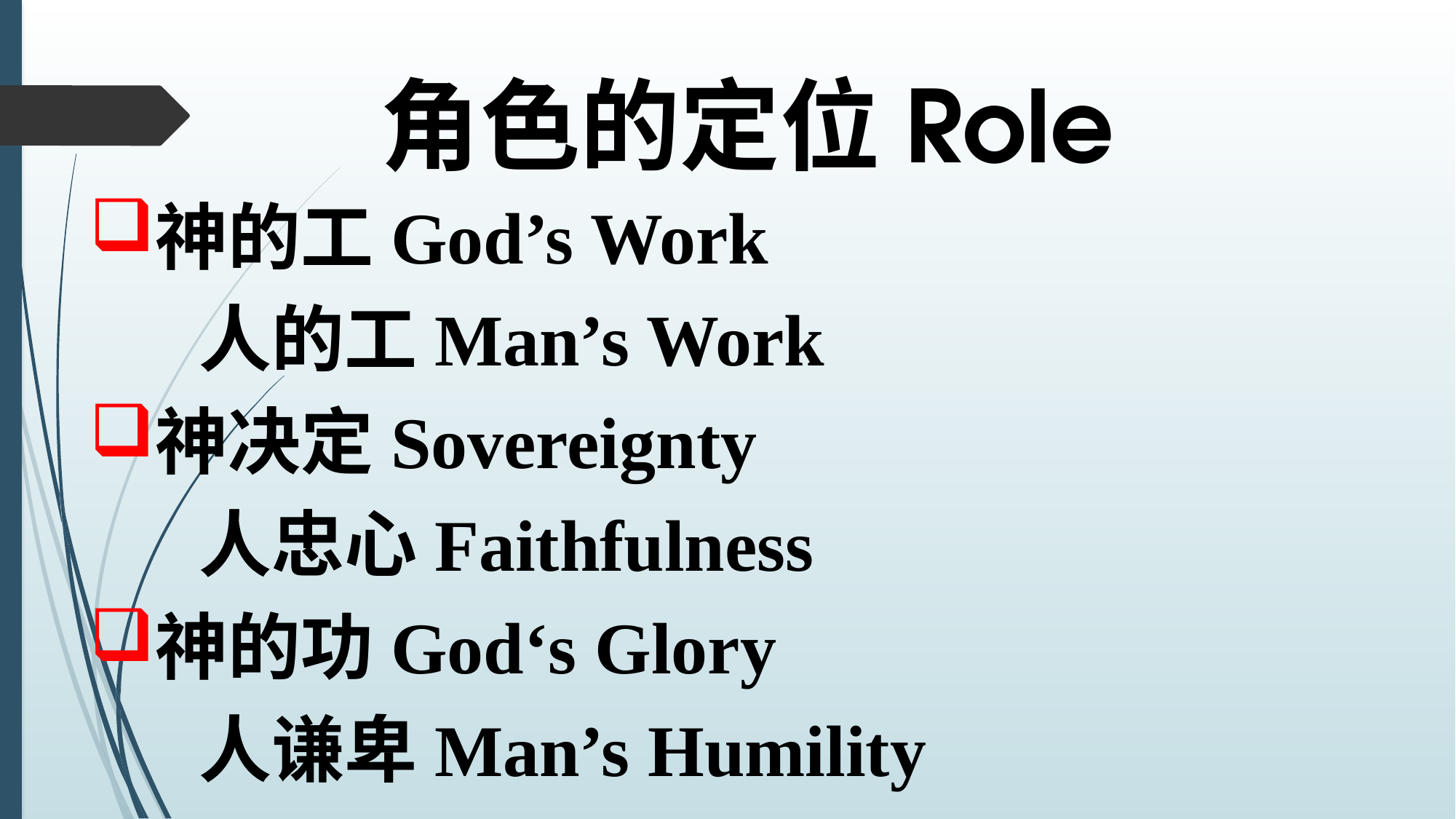

# 角色的定位Role
神的工God’s Work
	人的工Man’s Work
神决定Sovereignty
	人忠心Faithfulness
神的功God‘s Glory
	人谦卑Man’s Humility